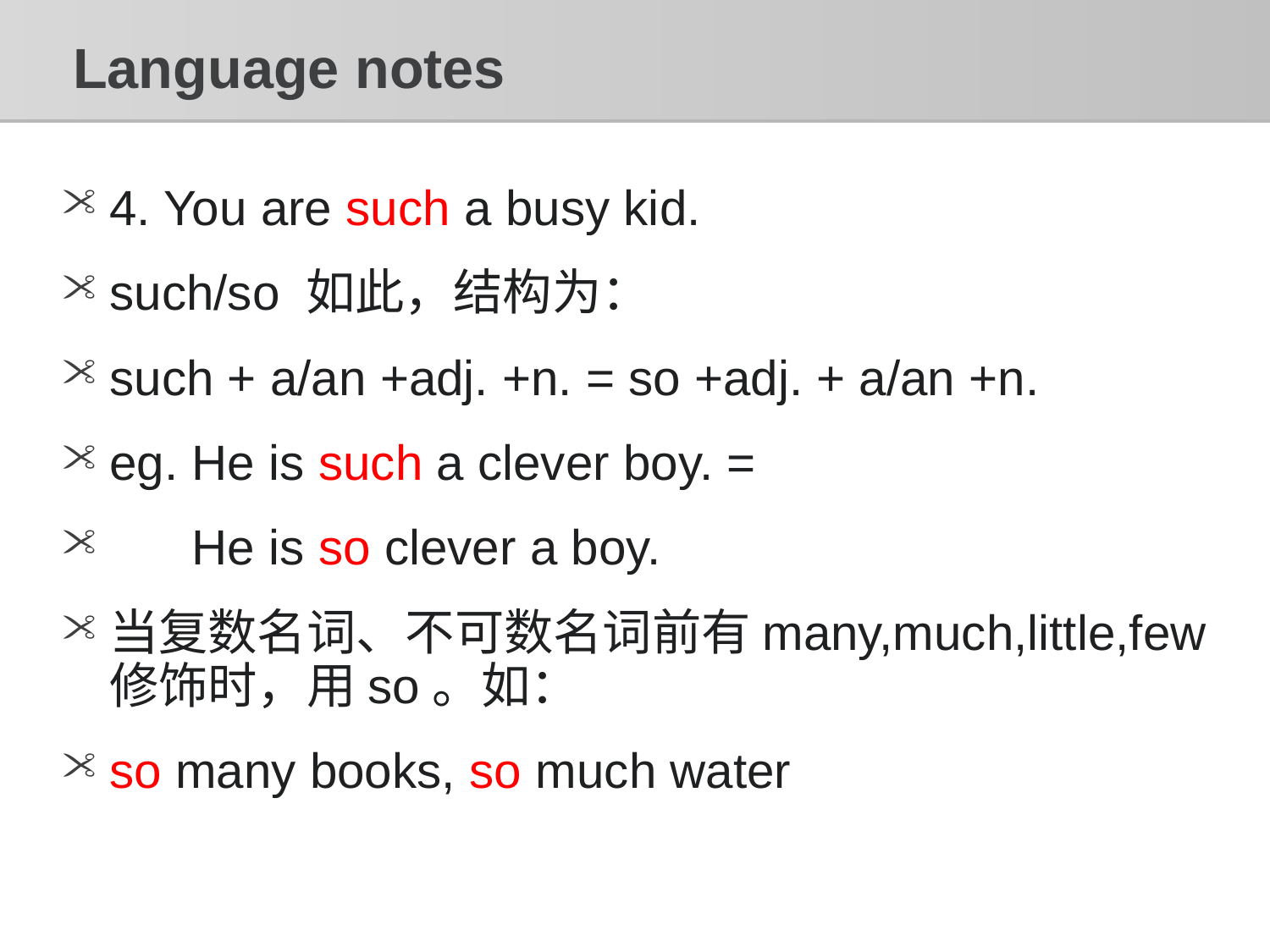

# Language notes
4. You are such a busy kid.
such/so 如此，结构为：
such + a/an +adj. +n. = so +adj. + a/an +n.
eg. He is such a clever boy. =
      He is so clever a boy.
当复数名词、不可数名词前有many,much,little,few修饰时，用so。如：
so many books, so much water